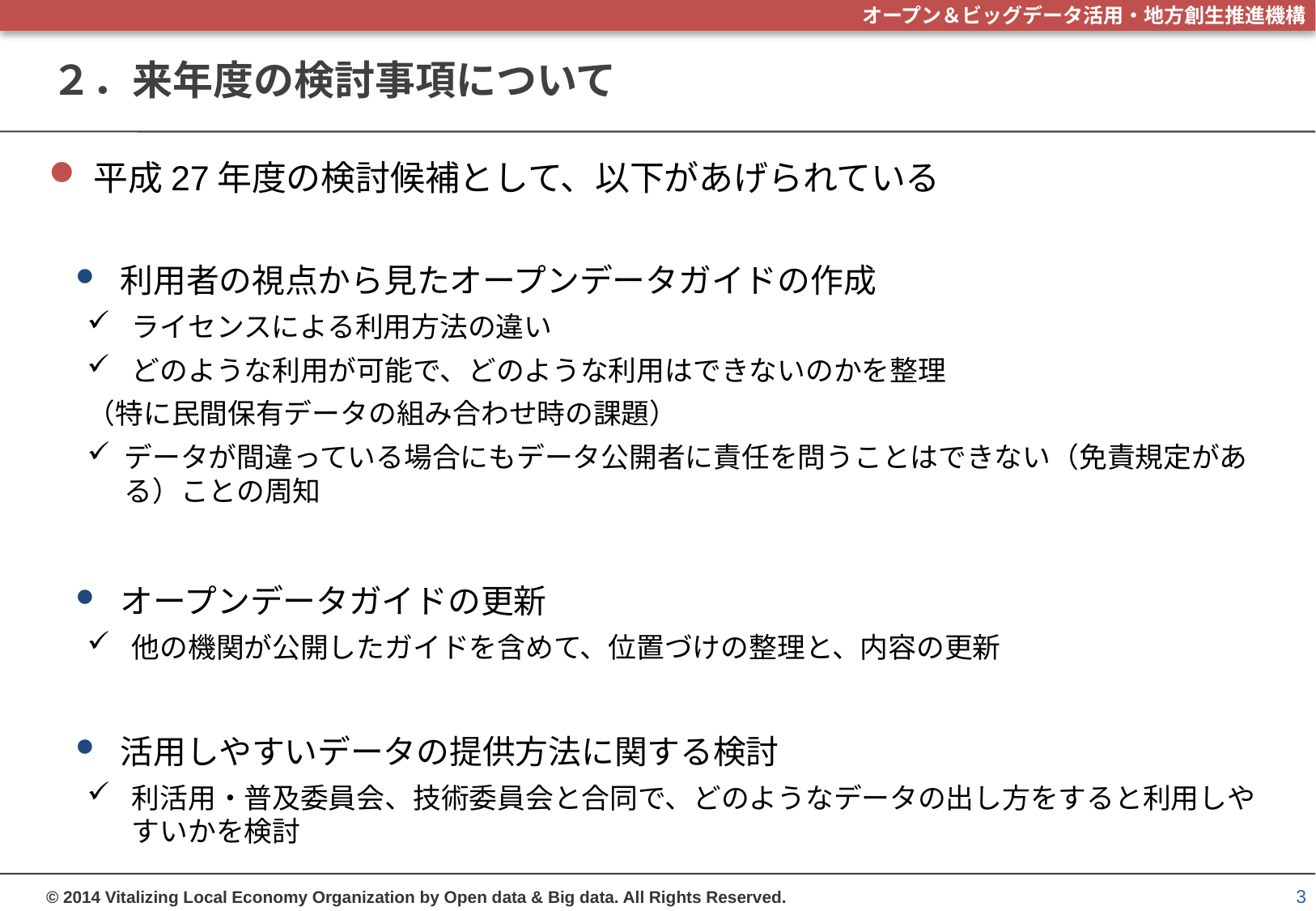

# ２．来年度の検討事項について
平成27年度の検討候補として、以下があげられている

利用者の視点から見たオープンデータガイドの作成
ライセンスによる利用方法の違い
どのような利用が可能で、どのような利用はできないのかを整理
	（特に民間保有データの組み合わせ時の課題）
データが間違っている場合にもデータ公開者に責任を問うことはできない（免責規定がある）ことの周知

オープンデータガイドの更新
他の機関が公開したガイドを含めて、位置づけの整理と、内容の更新

活用しやすいデータの提供方法に関する検討
利活用・普及委員会、技術委員会と合同で、どのようなデータの出し方をすると利用しやすいかを検討

3